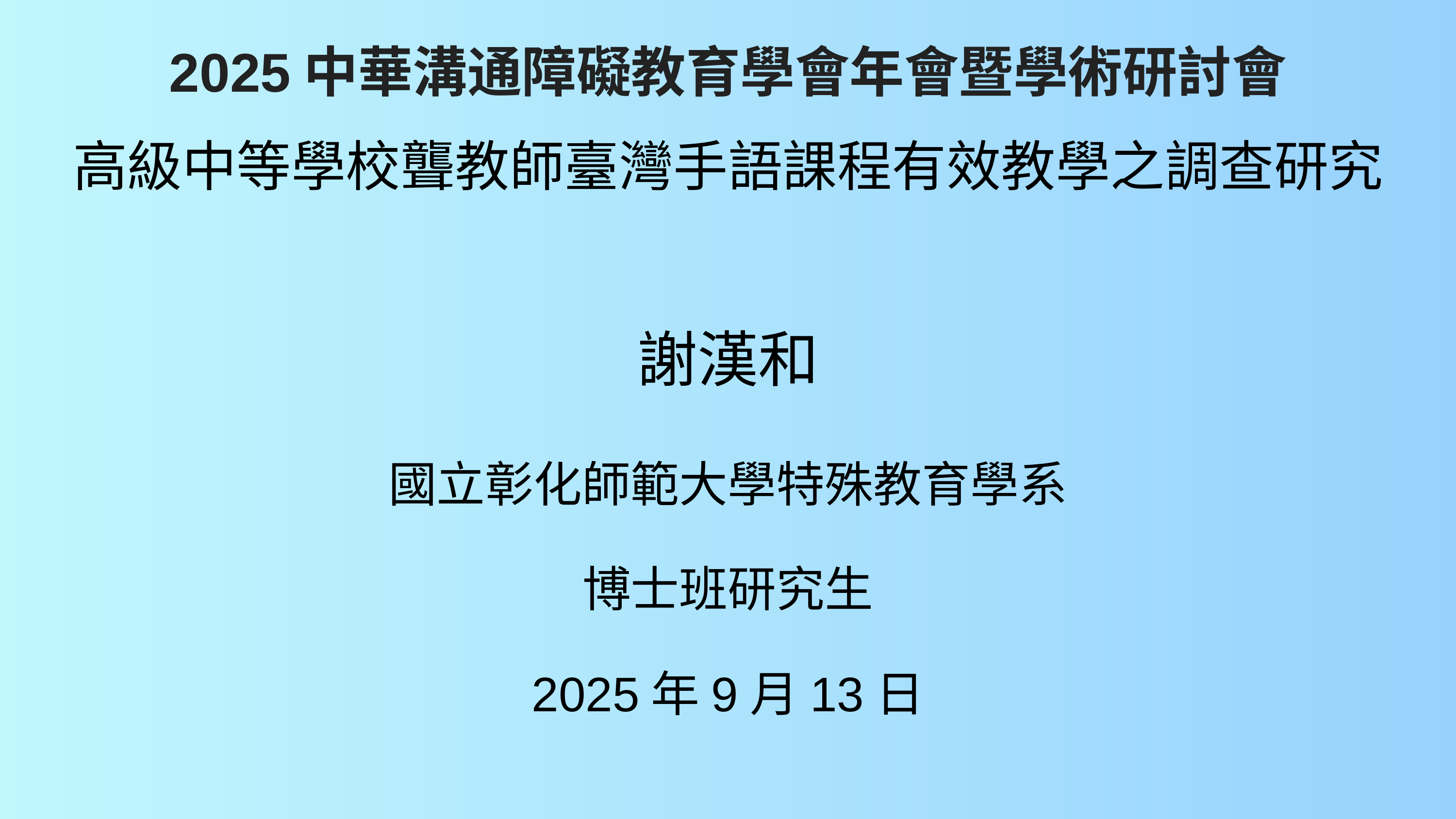

2025中華溝通障礙教育學會年會暨學術研討會

高級中等學校聾教師臺灣手語課程有效教學之調查研究

謝漢和

國立彰化師範大學特殊教育學系

博士班研究生

2025年9月13日